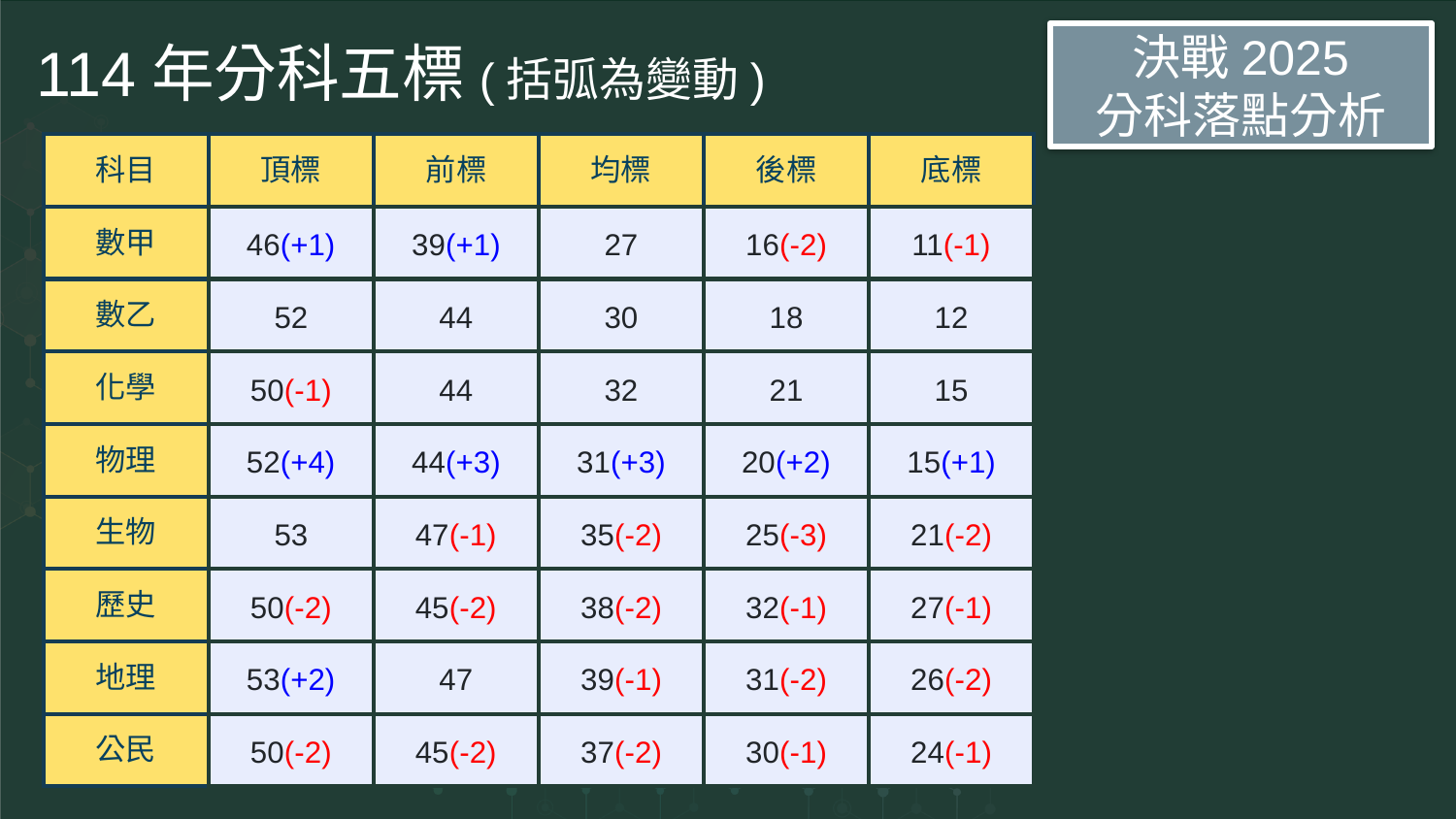

# 114年分科五標(括弧為變動)
決戰2025
分科落點分析
| 科目 | 頂標 | 前標 | 均標 | 後標 | 底標 |
| --- | --- | --- | --- | --- | --- |
| 數甲 | 46(+1) | 39(+1) | 27 | 16(-2) | 11(-1) |
| 數乙 | 52 | 44 | 30 | 18 | 12 |
| 化學 | 50(-1) | 44 | 32 | 21 | 15 |
| 物理 | 52(+4) | 44(+3) | 31(+3) | 20(+2) | 15(+1) |
| 生物 | 53 | 47(-1) | 35(-2) | 25(-3) | 21(-2) |
| 歷史 | 50(-2) | 45(-2) | 38(-2) | 32(-1) | 27(-1) |
| 地理 | 53(+2) | 47 | 39(-1) | 31(-2) | 26(-2) |
| 公民 | 50(-2) | 45(-2) | 37(-2) | 30(-1) | 24(-1) |